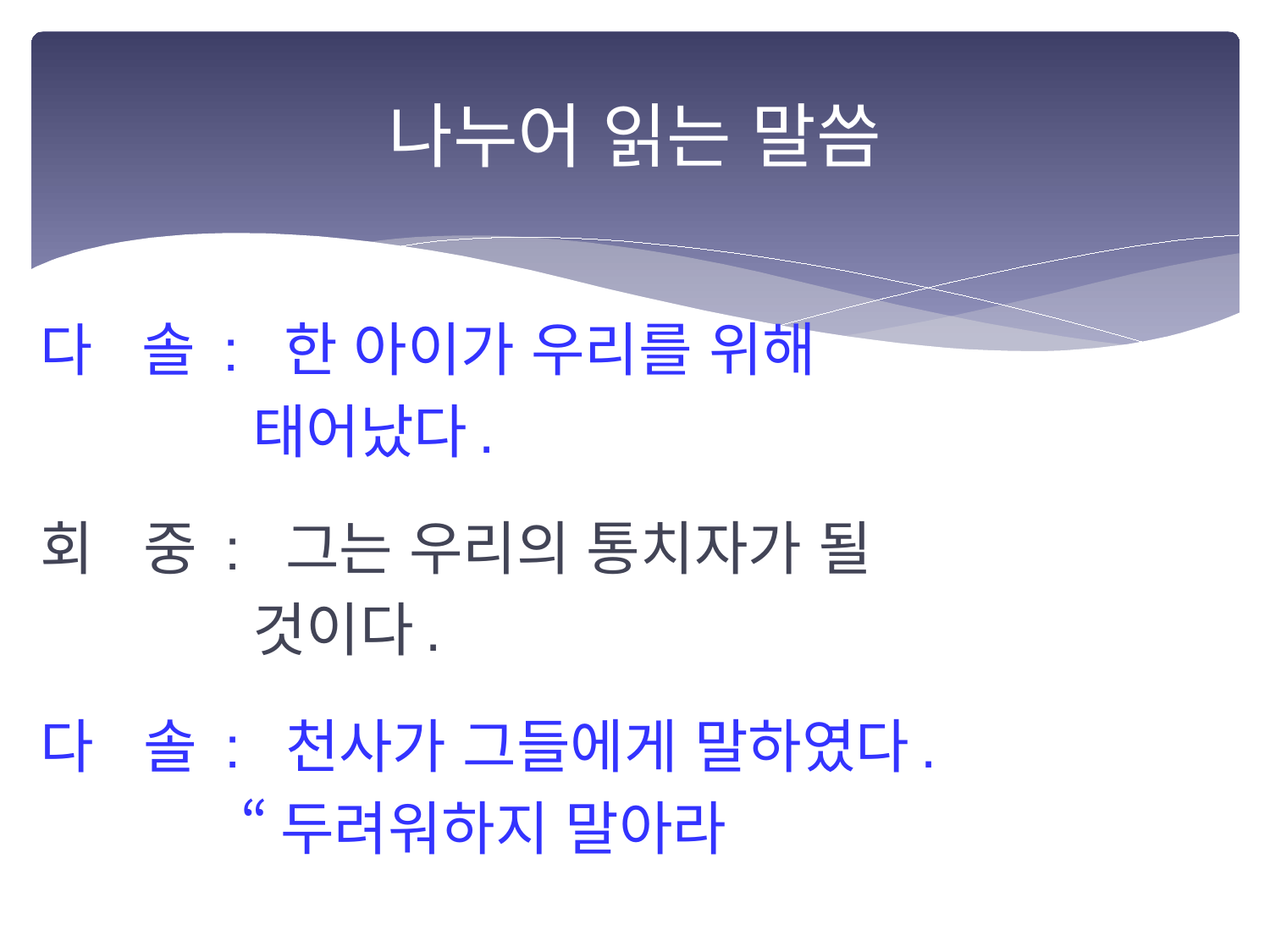

# 나누어 읽는 말씀

 다   솔 :  한 아이가 우리를 위해
              태어났다.

 회   중 :  그는 우리의 통치자가 될
              것이다.

 다   솔 :  천사가 그들에게 말하였다.
              “두려워하지 말아라